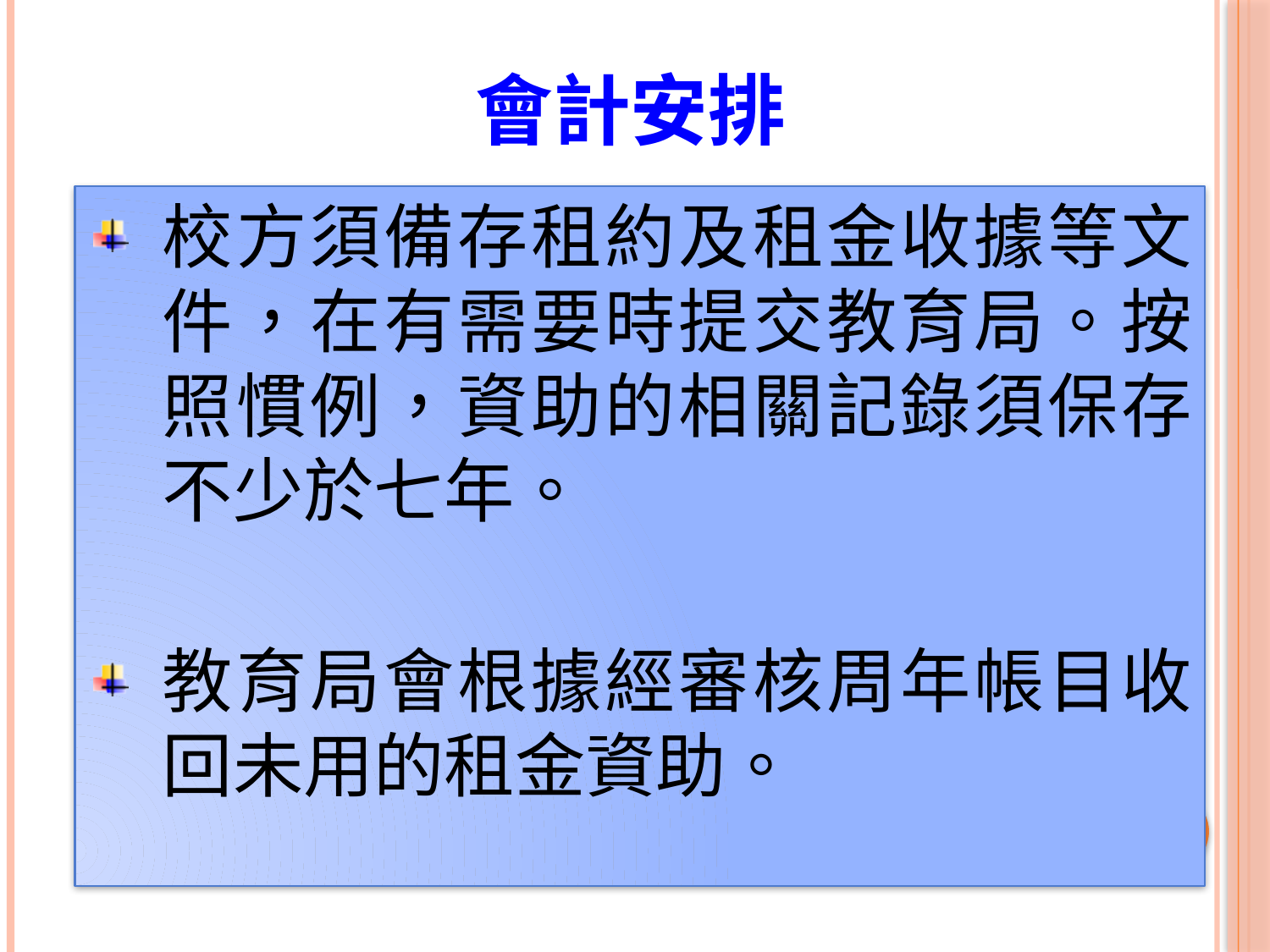

# 會計安排
校方須備存租約及租金收據等文件，在有需要時提交教育局。按照慣例，資助的相關記錄須保存不少於七年。

教育局會根據經審核周年帳目收回未用的租金資助。